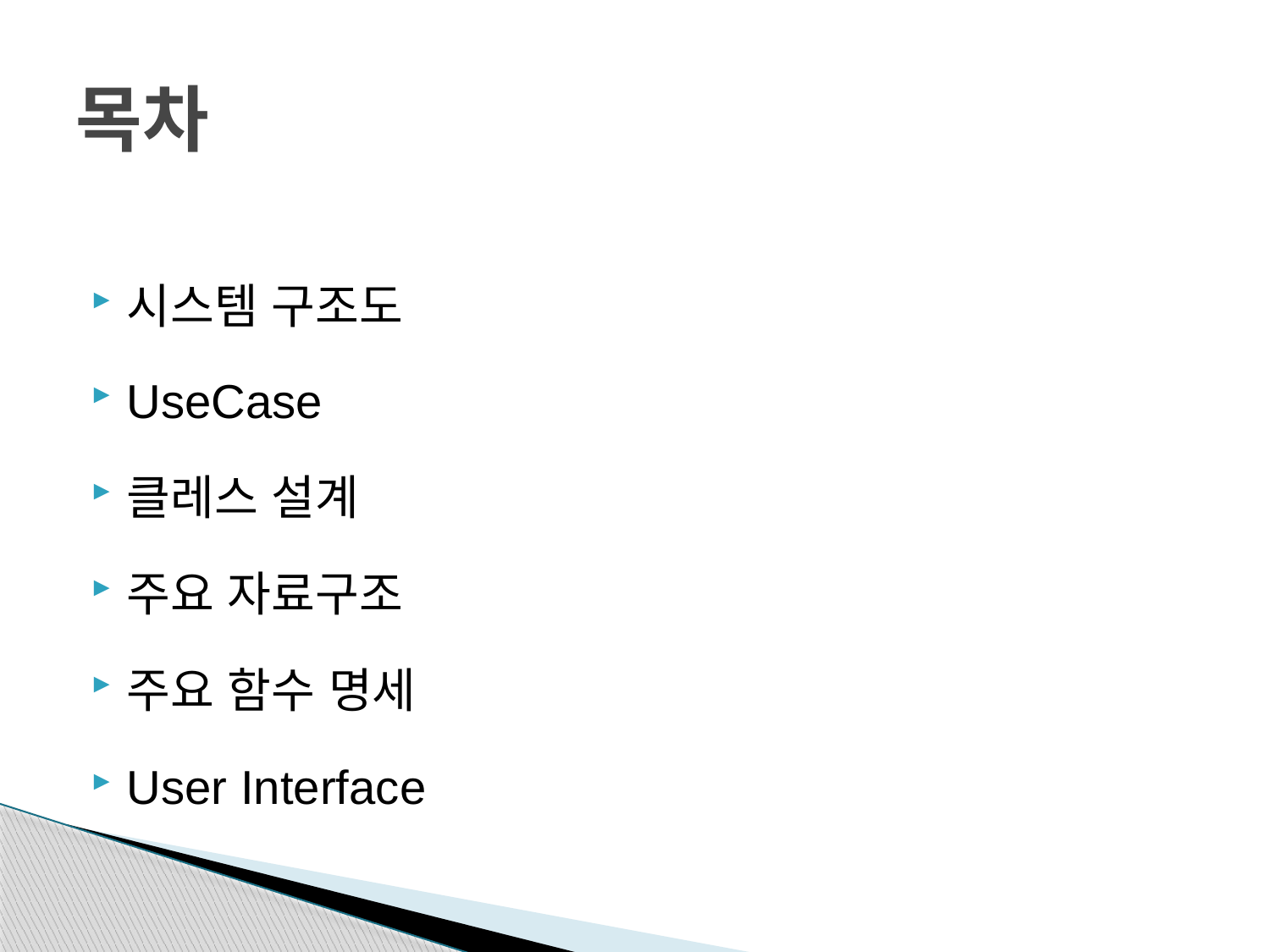

# 목차

시스템 구조도

UseCase

클레스 설계

주요 자료구조

주요 함수 명세

User Interface